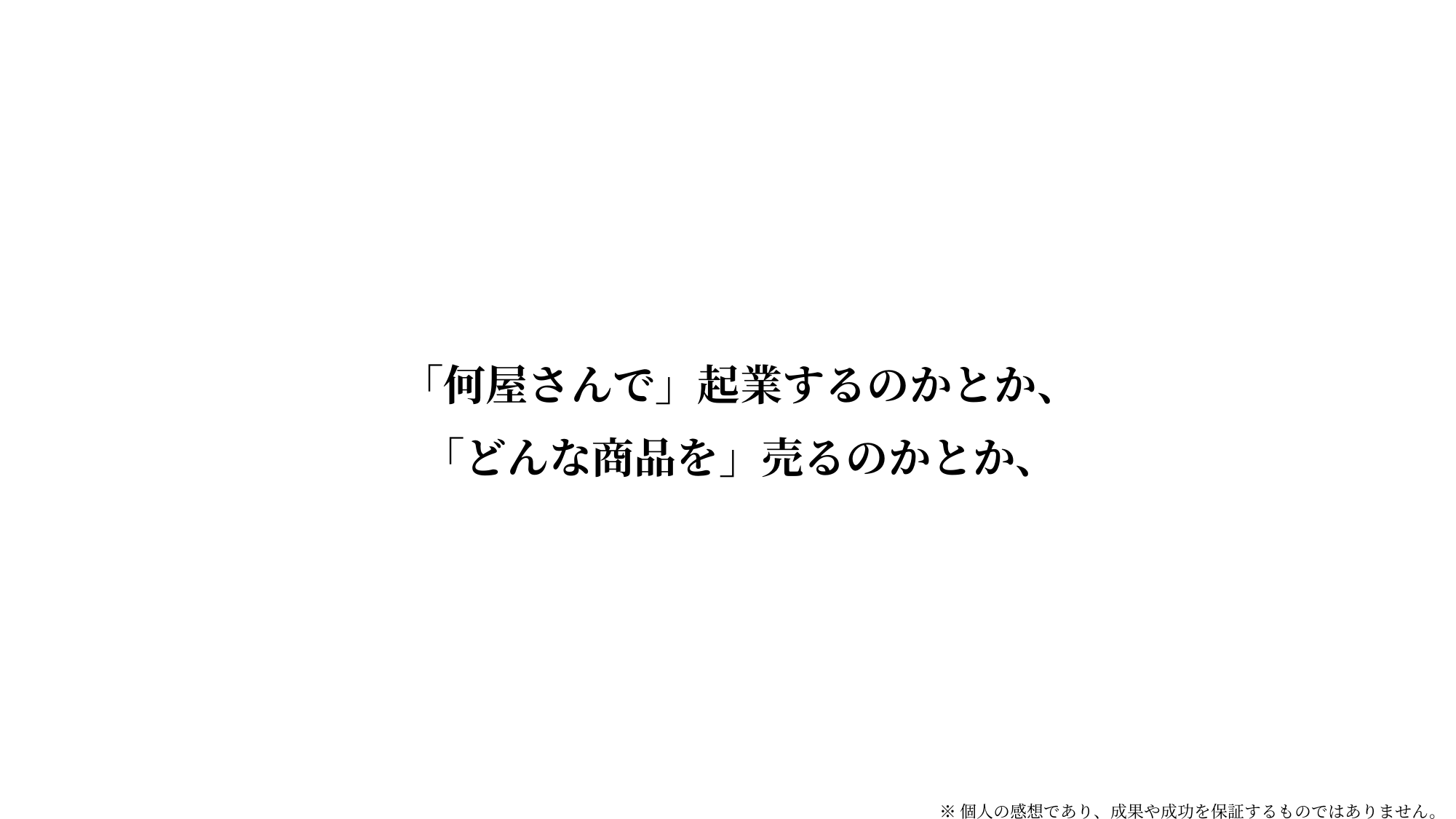

「何屋さんで」起業するのかとか、
「どんな商品を」売るのかとか、
※個人の感想であり、成果や成功を保証するものではありません。